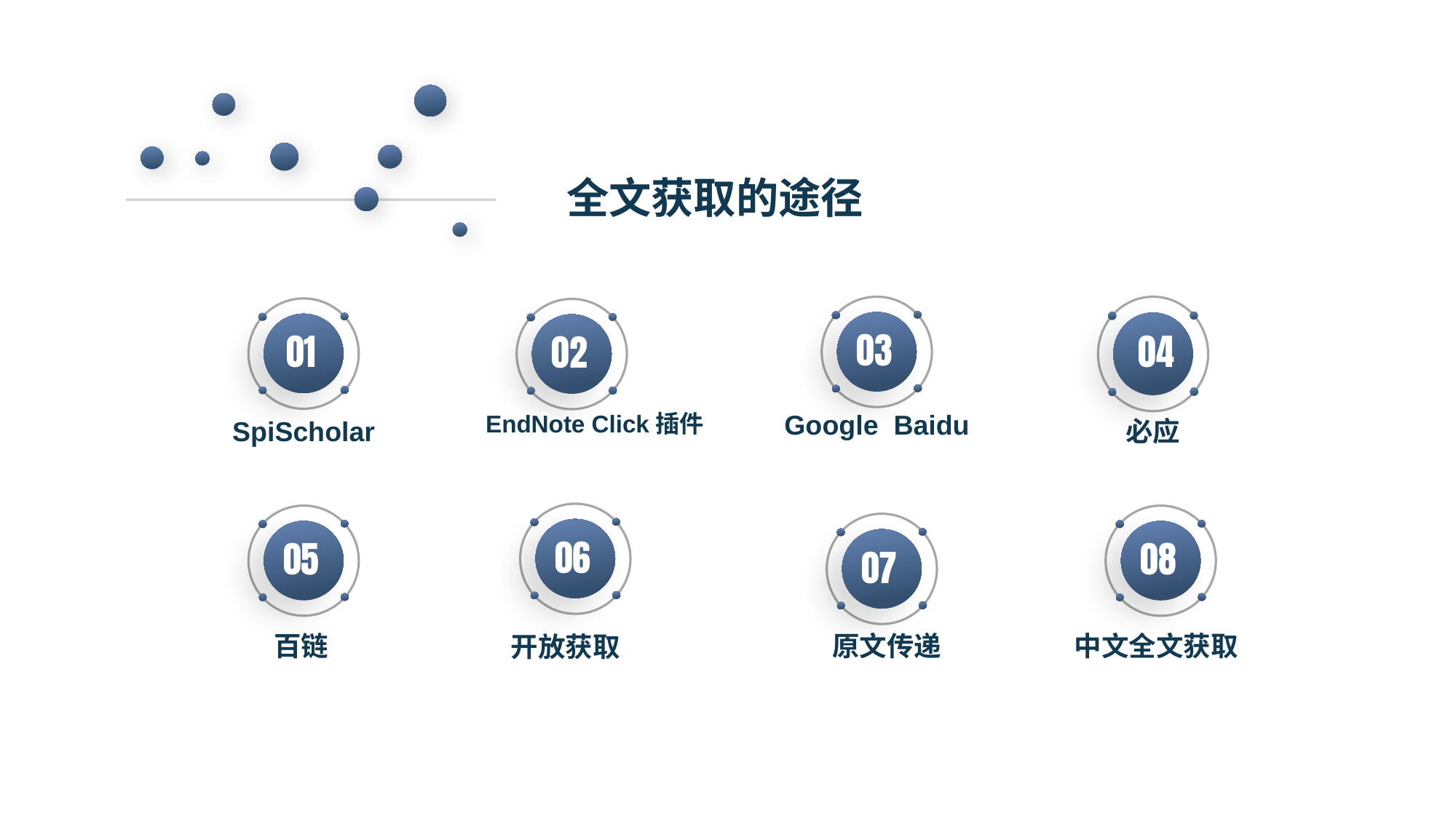

全文获取的途径

03
Google  Baidu

04

01
SpiScholar

02
 EndNote Click插件
必应

06

05

08
原文传递

07
开放获取
百链
中文全文获取